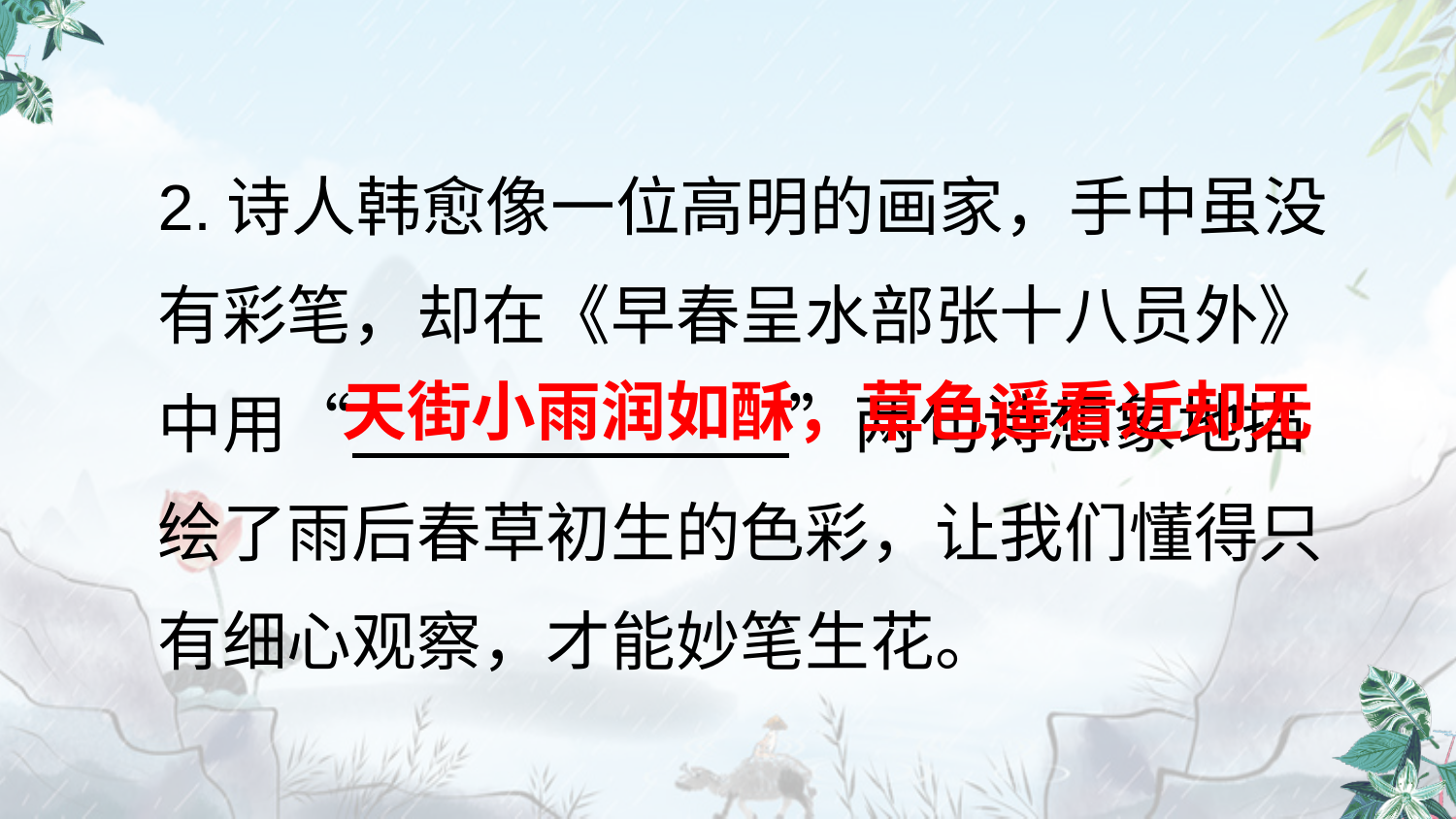

2.诗人韩愈像一位高明的画家，手中虽没有彩笔，却在《早春呈水部张十八员外》中用“                              ”两句诗想象地描绘了雨后春草初生的色彩，让我们懂得只有细心观察，才能妙笔生花。
天街小雨润如酥，草色遥看近却无